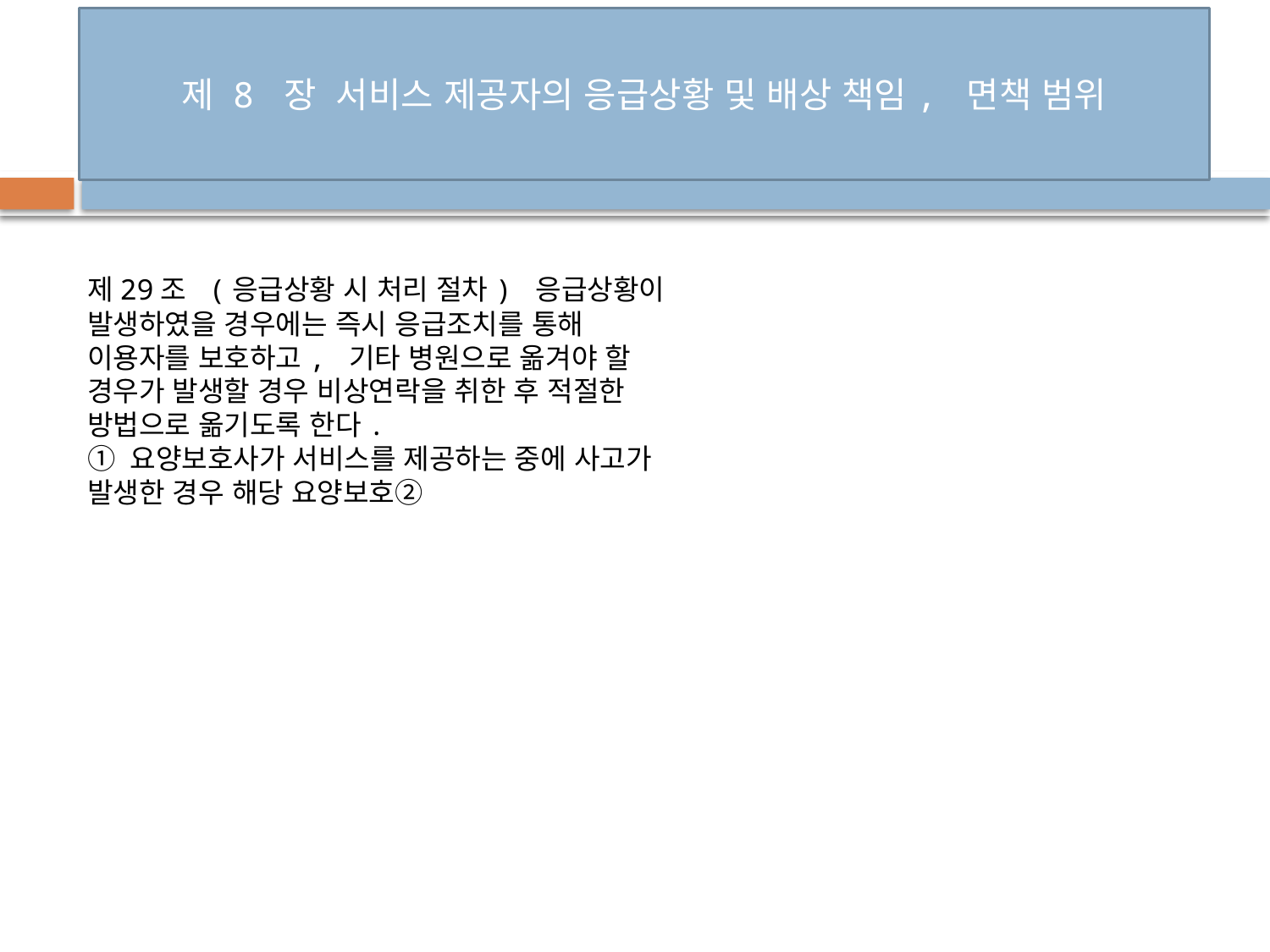

# 제 8 장  서비스 제공자의 응급상황 및 배상 책임, 면책 범위
제29조  (응급상황 시 처리 절차) 응급상황이 발생하였을 경우에는 즉시 응급조치를 통해 이용자를 보호하고, 기타 병원으로 옮겨야 할 경우가 발생할 경우 비상연락을 취한 후 적절한 방법으로 옮기도록 한다.
① 요양보호사가 서비스를 제공하는 중에 사고가 발생한 경우 해당 요양보호②